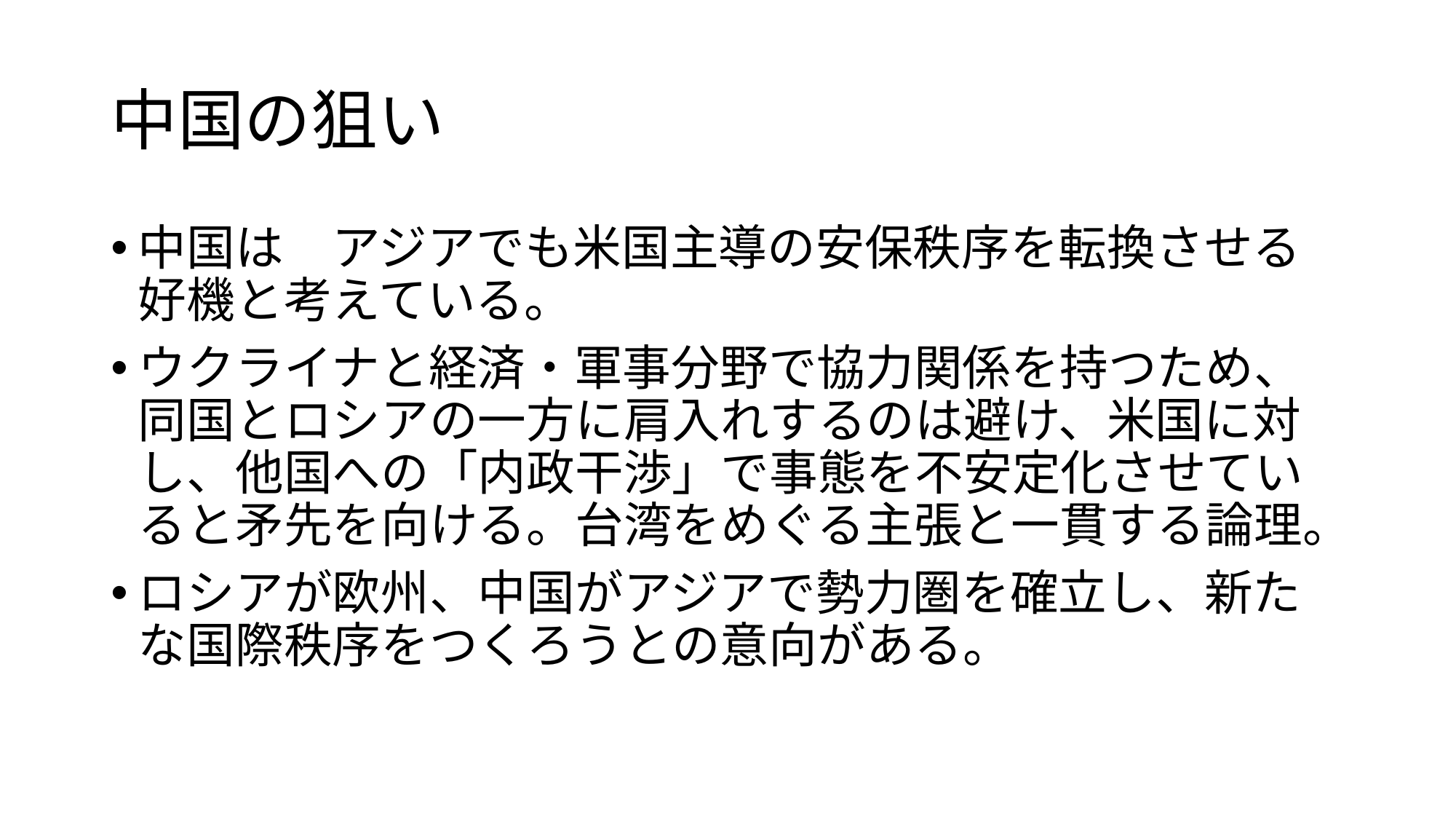

# 中国の狙い
中国は　アジアでも米国主導の安保秩序を転換させる好機と考えている。
ウクライナと経済・軍事分野で協力関係を持つため、同国とロシアの一方に肩入れするのは避け、米国に対し、他国への「内政干渉」で事態を不安定化させていると矛先を向ける。台湾をめぐる主張と一貫する論理。
ロシアが欧州、中国がアジアで勢力圏を確立し、新たな国際秩序をつくろうとの意向がある。